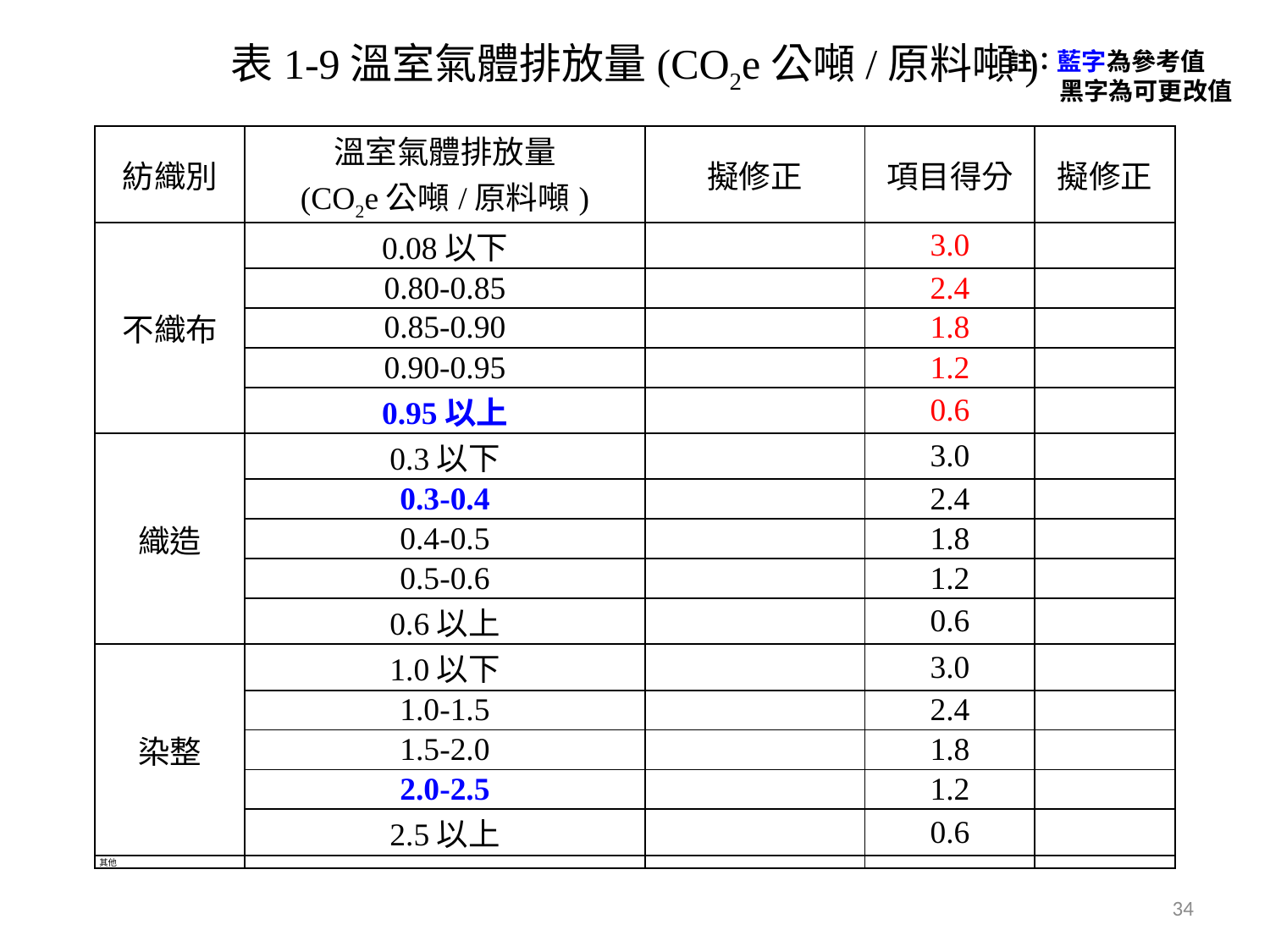

# 表1-9溫室氣體排放量(CO2e公噸/原料噸)
註：藍字為參考值
        黑字為可更改值

| 紡織別 | 溫室氣體排放量 (CO2e公噸/原料噸) | 擬修正 | 項目得分 | 擬修正 |
| --- | --- | --- | --- | --- |
| 不織布 | 0.08以下 |  | 3.0 |  |
|  | 0.80-0.85 |  | 2.4 |  |
|  | 0.85-0.90 |  | 1.8 |  |
|  | 0.90-0.95 |  | 1.2 |  |
|  | 0.95以上 |  | 0.6 |  |
| 織造 | 0.3以下 |  | 3.0 |  |
|  | 0.3-0.4 |  | 2.4 |  |
|  | 0.4-0.5 |  | 1.8 |  |
|  | 0.5-0.6 |  | 1.2 |  |
|  | 0.6以上 |  | 0.6 |  |
| 染整 | 1.0以下 |  | 3.0 |  |
|  | 1.0-1.5 |  | 2.4 |  |
|  | 1.5-2.0 |  | 1.8 |  |
|  | 2.0-2.5 |  | 1.2 |  |
|  | 2.5以上 |  | 0.6 |  |
| 其他 |  |  |  |  |
34